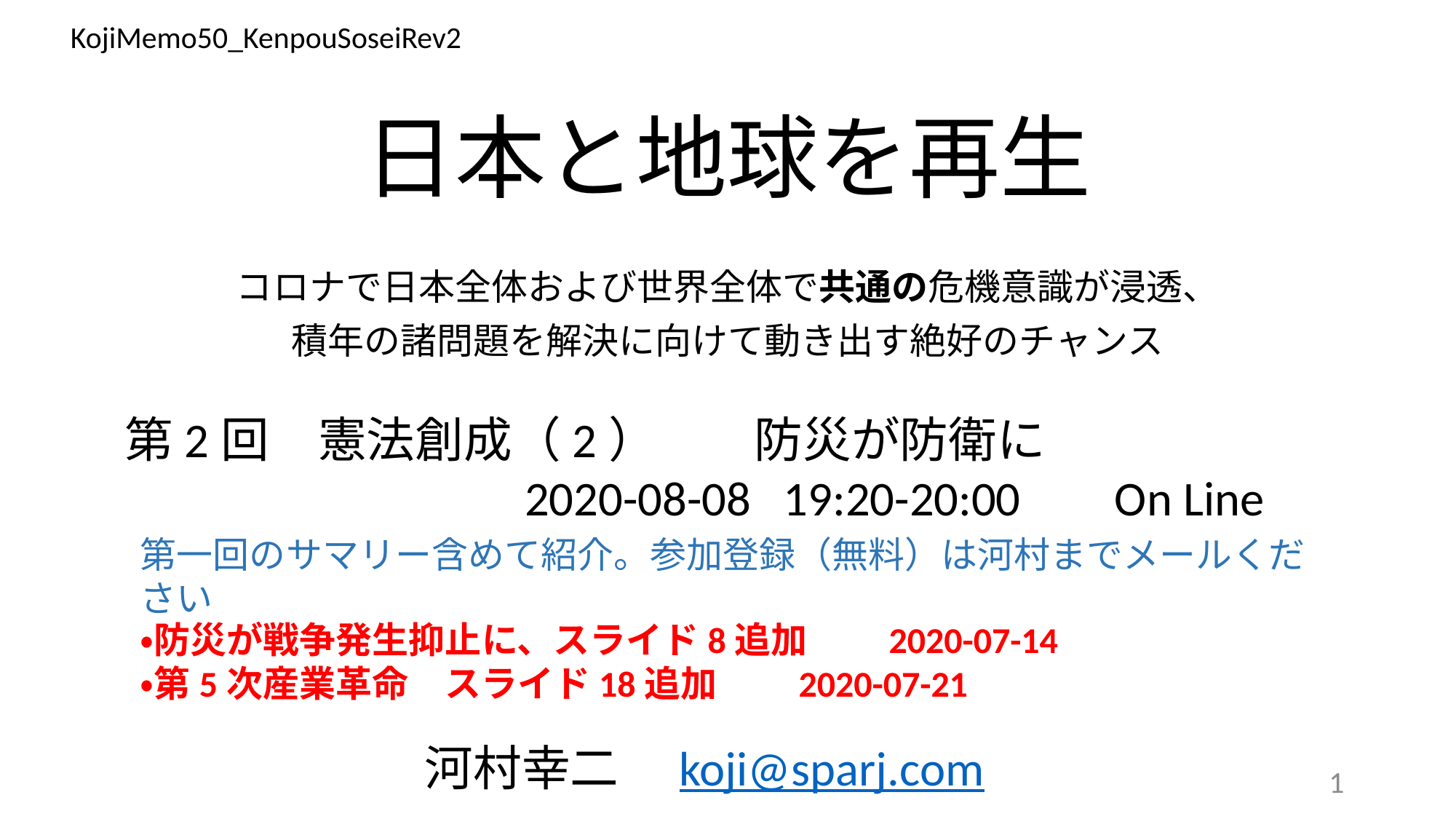

KojiMemo50_KenpouSoseiRev2
# 日本と地球を再生
コロナで日本全体および世界全体で共通の危機意識が浸透、
積年の諸問題を解決に向けて動き出す絶好のチャンス
第2回　憲法創成（2）　　防災が防衛に
　　　　　　　　2020-08-08   19:20-20:00  　On Line
第一回のサマリー含めて紹介。参加登録（無料）は河村までメールください
・防災が戦争発生抑止に、スライド8追加　　2020-07-14
・第5次産業革命　スライド18追加　　2020-07-21
河村幸二　koji@sparj.com
1